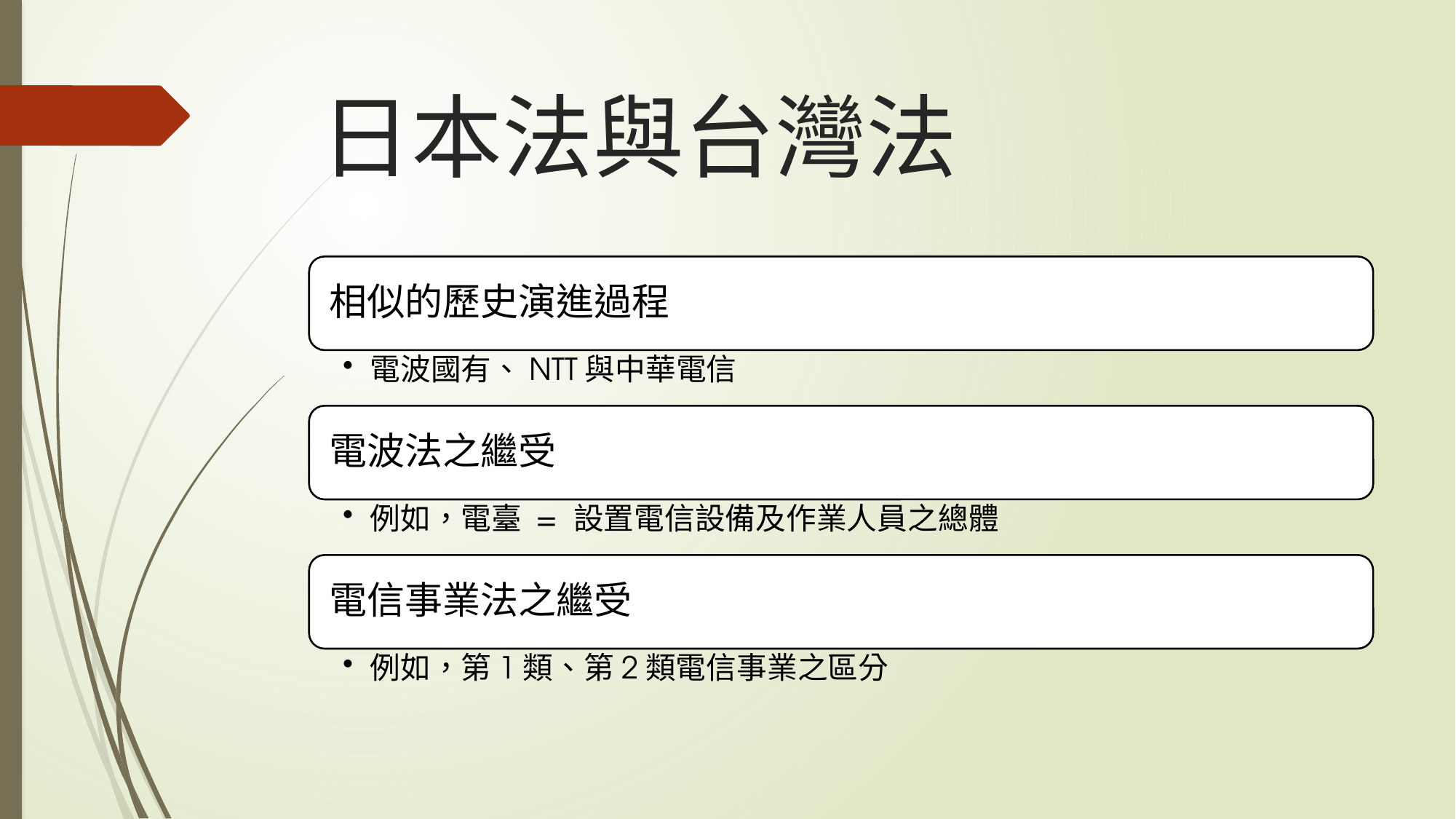

# 日本法與台灣法
相似的歷史演進過程
電波國有、NTT與中華電信
電波法之繼受
例如，電臺 = 設置電信設備及作業人員之總體
電信事業法之繼受
例如，第1類、第2類電信事業之區分